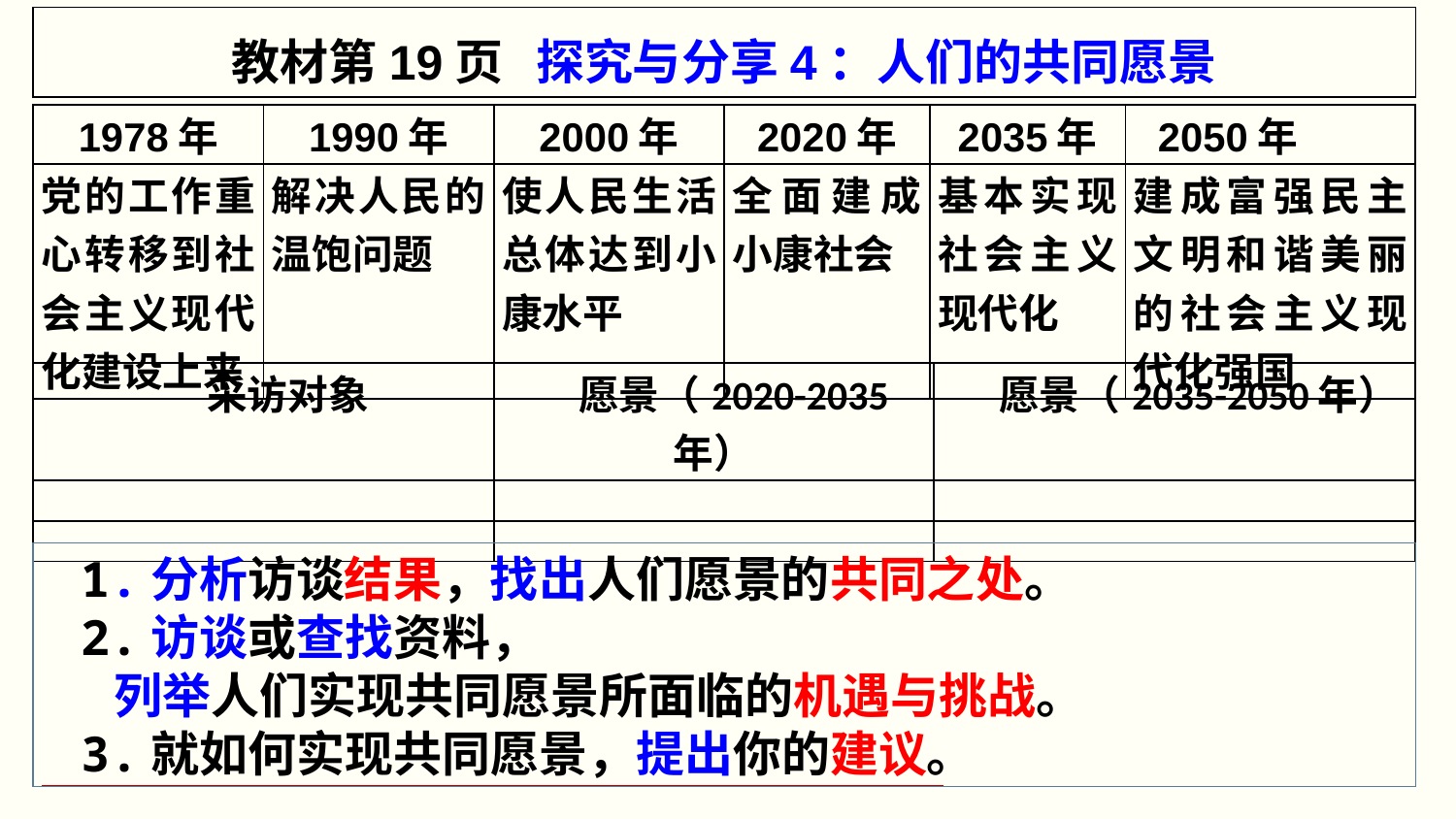

教材第19页   探究与分享4：人们的共同愿景
| 1978年 | 1990年 | 2000年 | 2020年 | 2035年 | 2050年 |
| --- | --- | --- | --- | --- | --- |
| 党的工作重心转移到社会主义现代化建设上来 | 解决人民的温饱问题 | 使人民生活总体达到小康水平 | 全面建成小康社会 | 基本实现社会主义现代化 | 建成富强民主文明和谐美丽的社会主义现代化强国 |
| 采访对象 | 愿景（2020-2035年） | 愿景（2035-2050年） |
| --- | --- | --- |
|  |  |  |
|  |  |  |
1.分析访谈结果，找出人们愿景的共同之处。
2.访谈或查找资料，
  列举人们实现共同愿景所面临的机遇与挑战。
3.就如何实现共同愿景，提出你的建议。